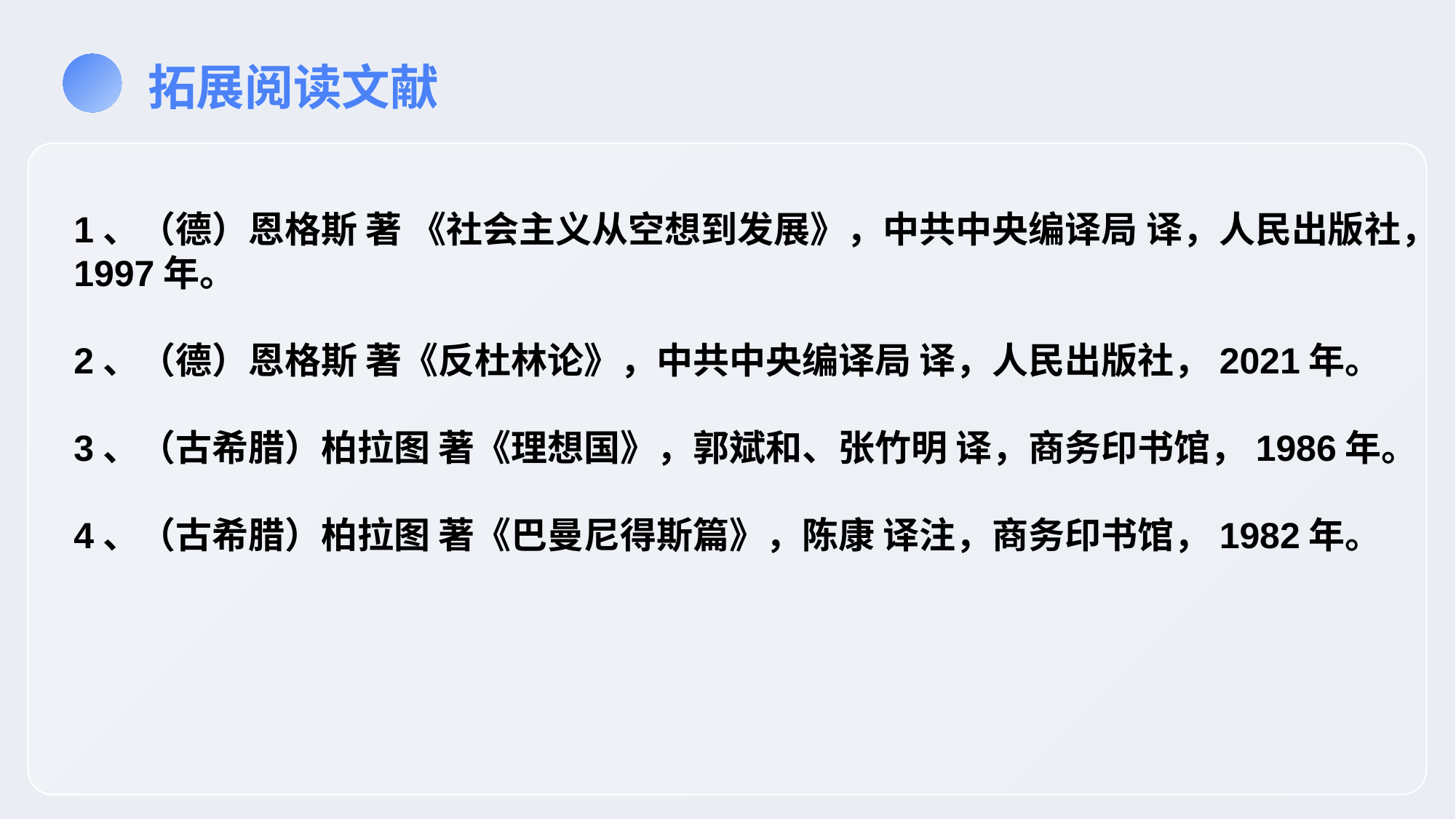

拓展阅读文献
1、（德）恩格斯 著 《社会主义从空想到发展》，中共中央编译局 译，人民出版社，1997年。

2、（德）恩格斯 著《反杜林论》，中共中央编译局 译，人民出版社，2021年。

3、（古希腊）柏拉图 著《理想国》，郭斌和、张竹明 译，商务印书馆，1986年。

4、（古希腊）柏拉图 著《巴曼尼得斯篇》，陈康 译注，商务印书馆，1982年。